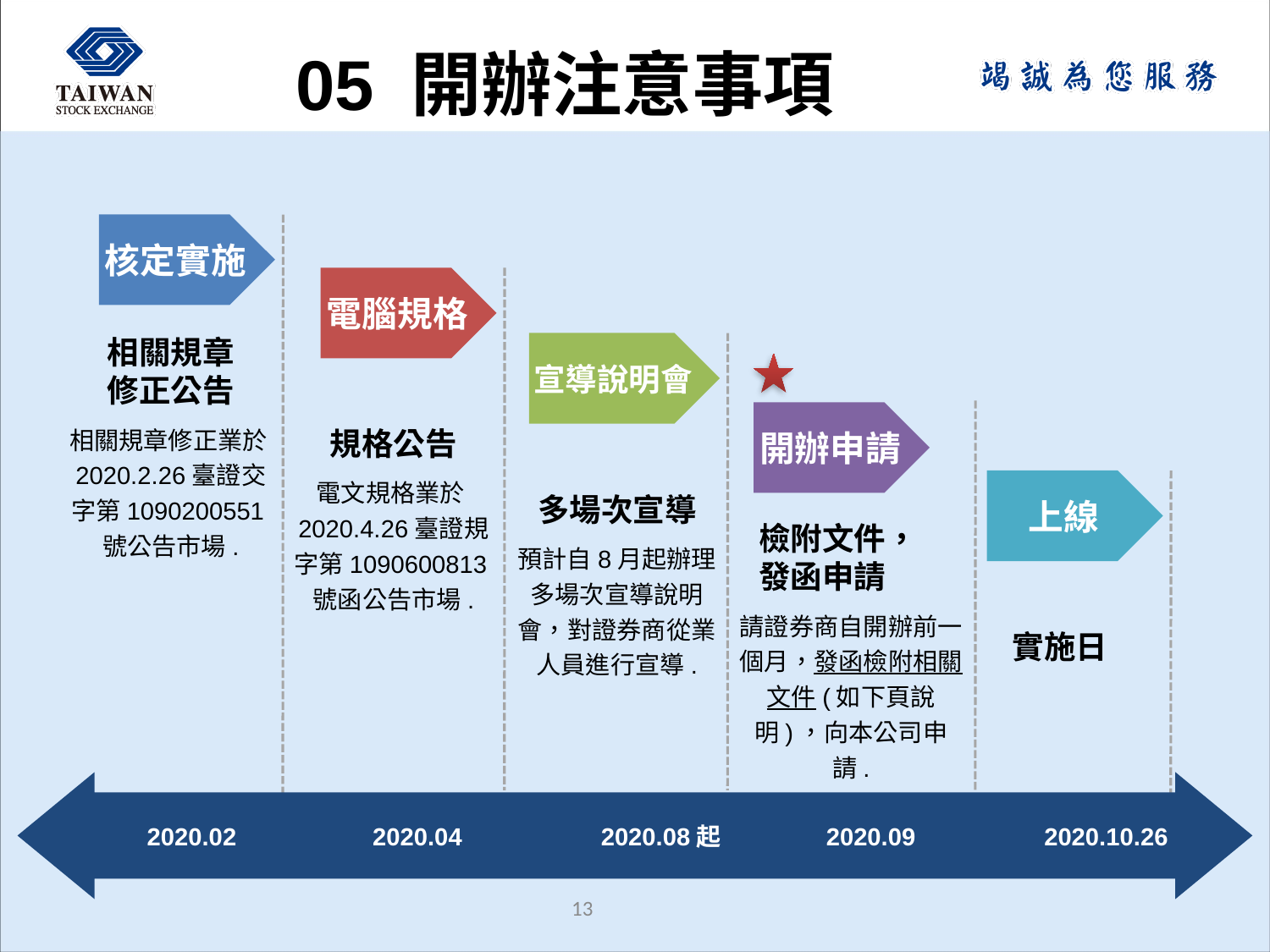

# 05 開辦注意事項
核定實施
電腦規格
相關規章
修正公告
宣導說明會
規格公告
開辦申請
相關規章修正業於2020.2.26臺證交字第1090200551號公告市場.
多場次宣導
電文規格業於2020.4.26臺證規字第1090600813號函公告市場.
上線
檢附文件，
發函申請
預計自8月起辦理多場次宣導說明會，對證券商從業人員進行宣導.
實施日
請證券商自開辦前一個月，發函檢附相關文件(如下頁說明)，向本公司申請.

2020.02
2020.04
2020.08起
2020.09
2020.10.26

13